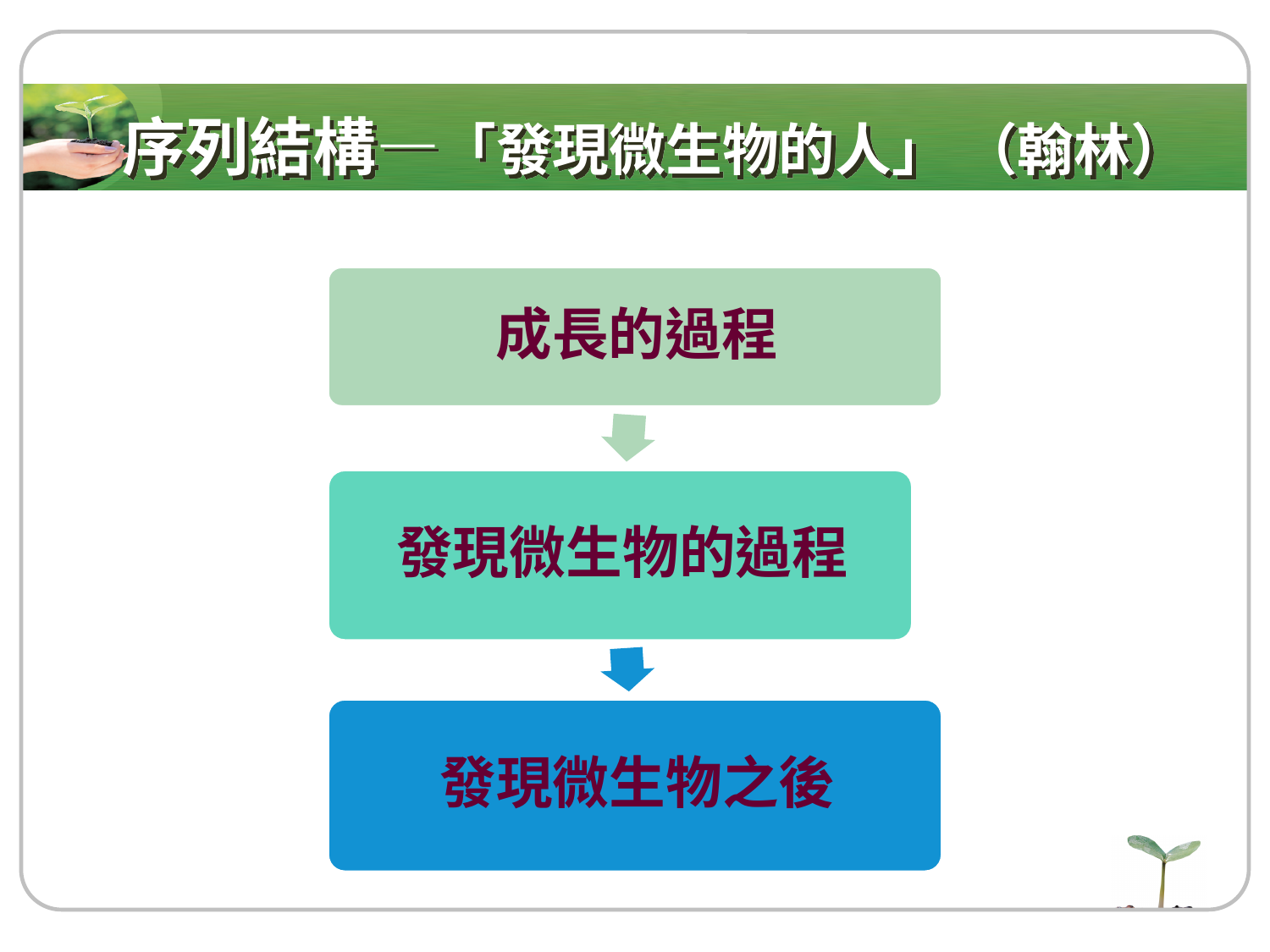

# 序列結構—「發現微生物的人」 （翰林）
成長的過程

發現微生物的過程

發現微生物之後